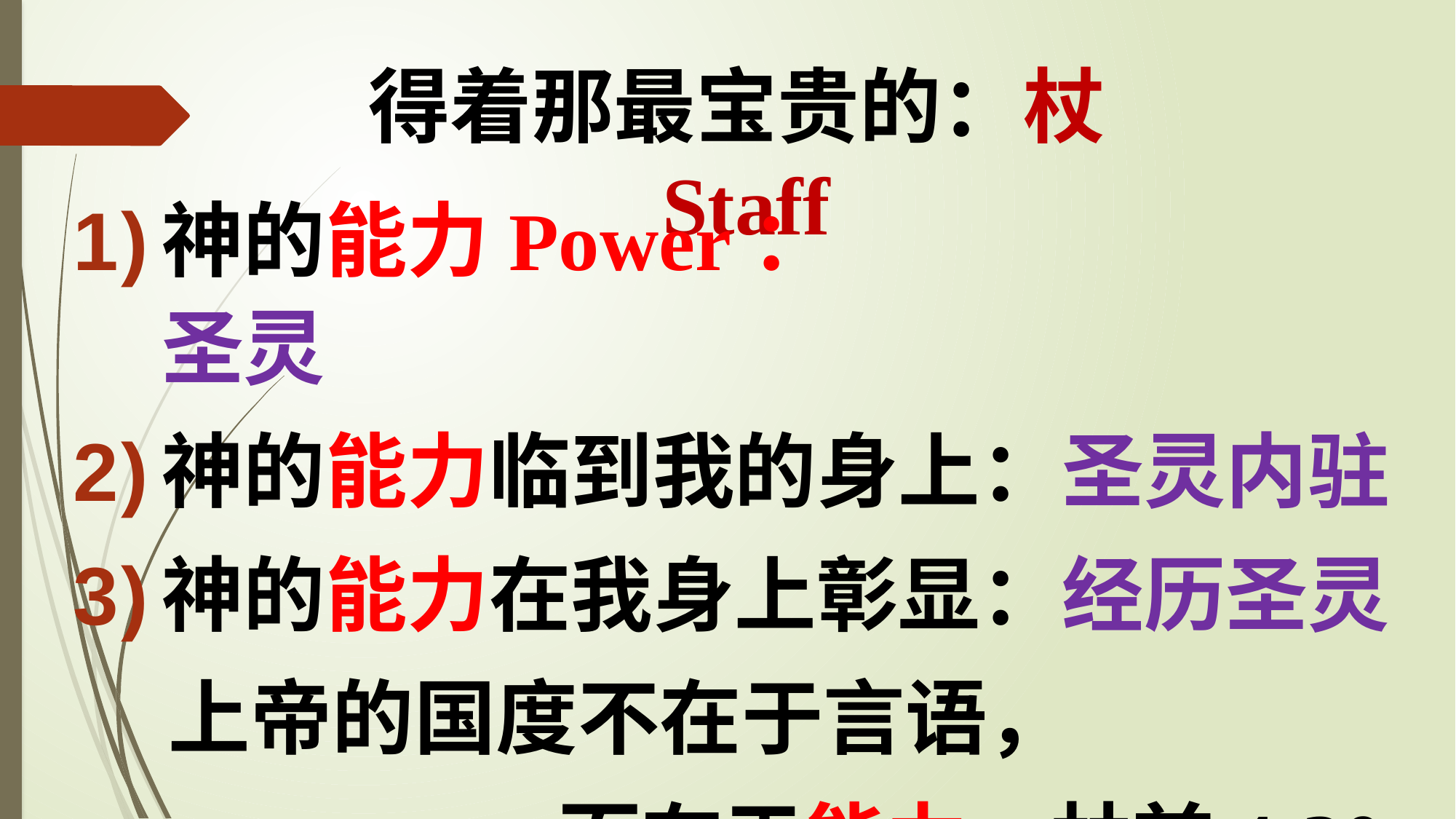

# 得着那最宝贵的：杖Staff
神的能力Power：					圣灵
神的能力临到我的身上：圣灵内驻
神的能力在我身上彰显：经历圣灵
上帝的国度不在于言语，
                    而在于能力。林前4:20